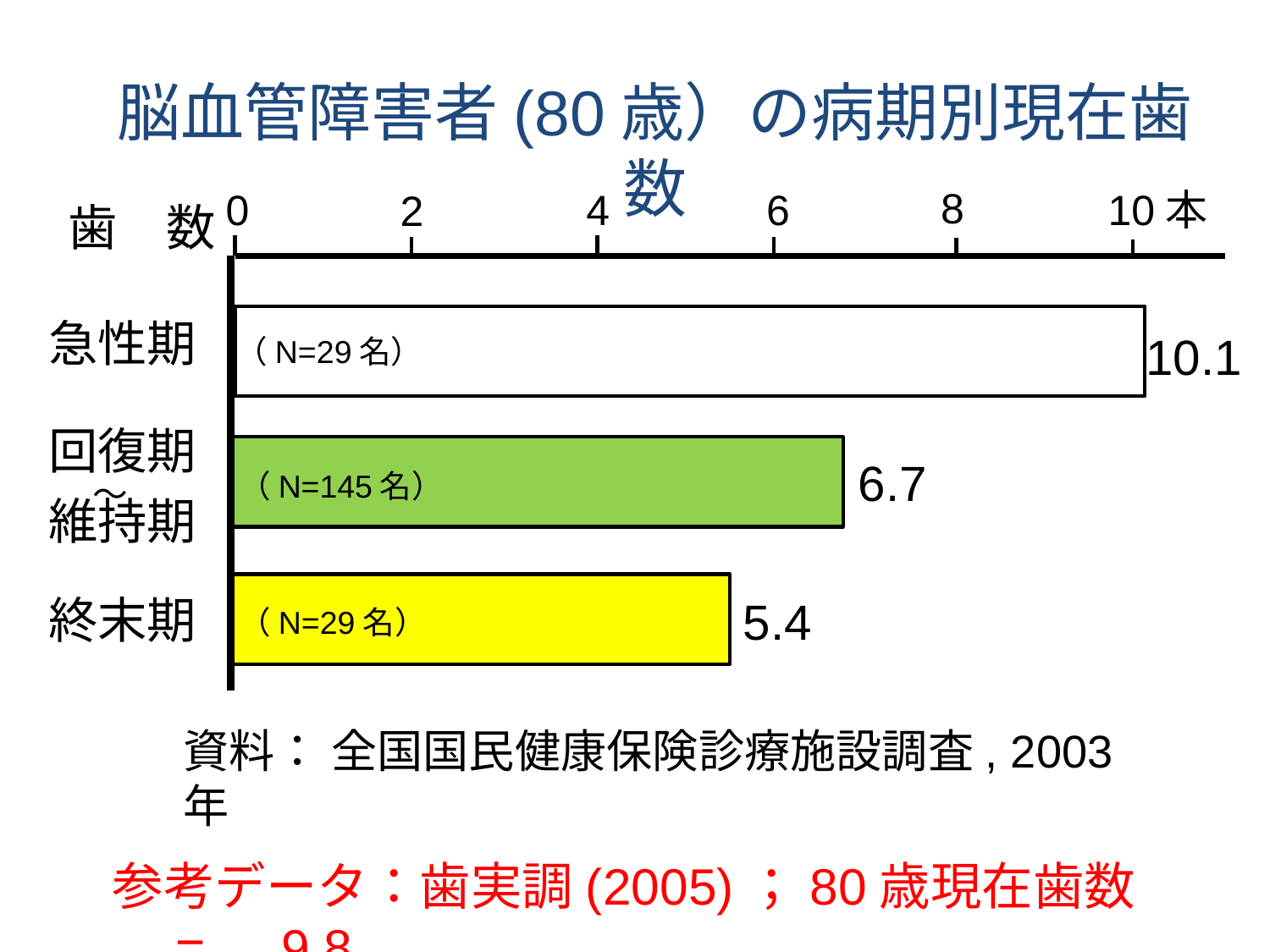

脳血管障害者(80歳）の病期別現在歯数
8
6
4
0
10本
2
歯　数

急性期
10.1
（N=29名）

回復期
       ～
維持期
6.7
（N=145名）

終末期
5.4
（N=29名）

資料： 全国国民健康保険診療施設調査, 2003年
参考データ：歯実調(2005)；80歳現在歯数　=　9.8